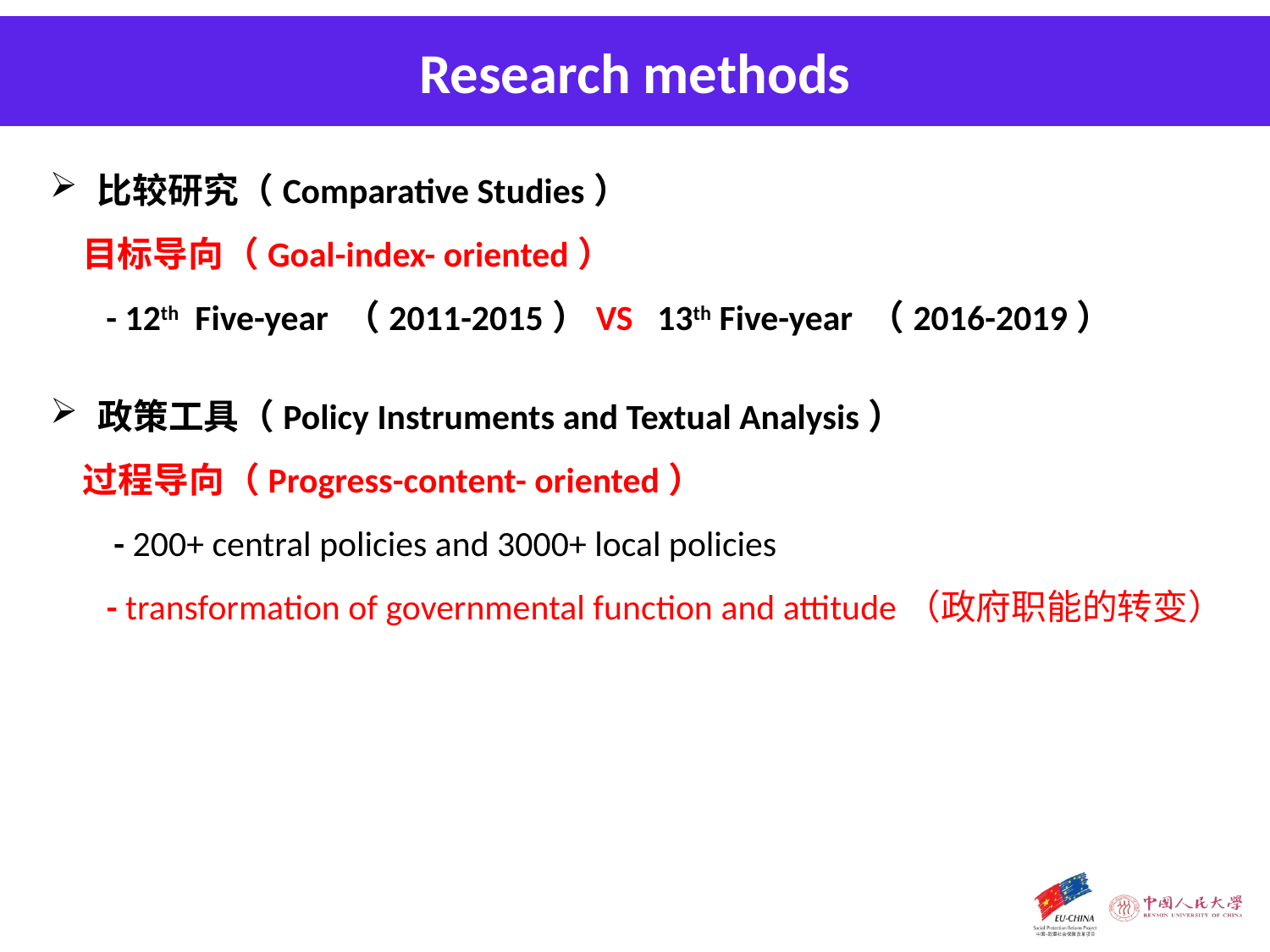

Research methods
比较研究（Comparative Studies）
   目标导向（Goal-index- oriented）
       - 12th  Five-year （2011-2015）VS   13th Five-year （2016-2019）
政策工具（Policy Instruments and Textual Analysis）
   过程导向（Progress-content- oriented）
   - 200+ central policies and 3000+ local policies
       - transformation of governmental function and attitude（政府职能的转变）